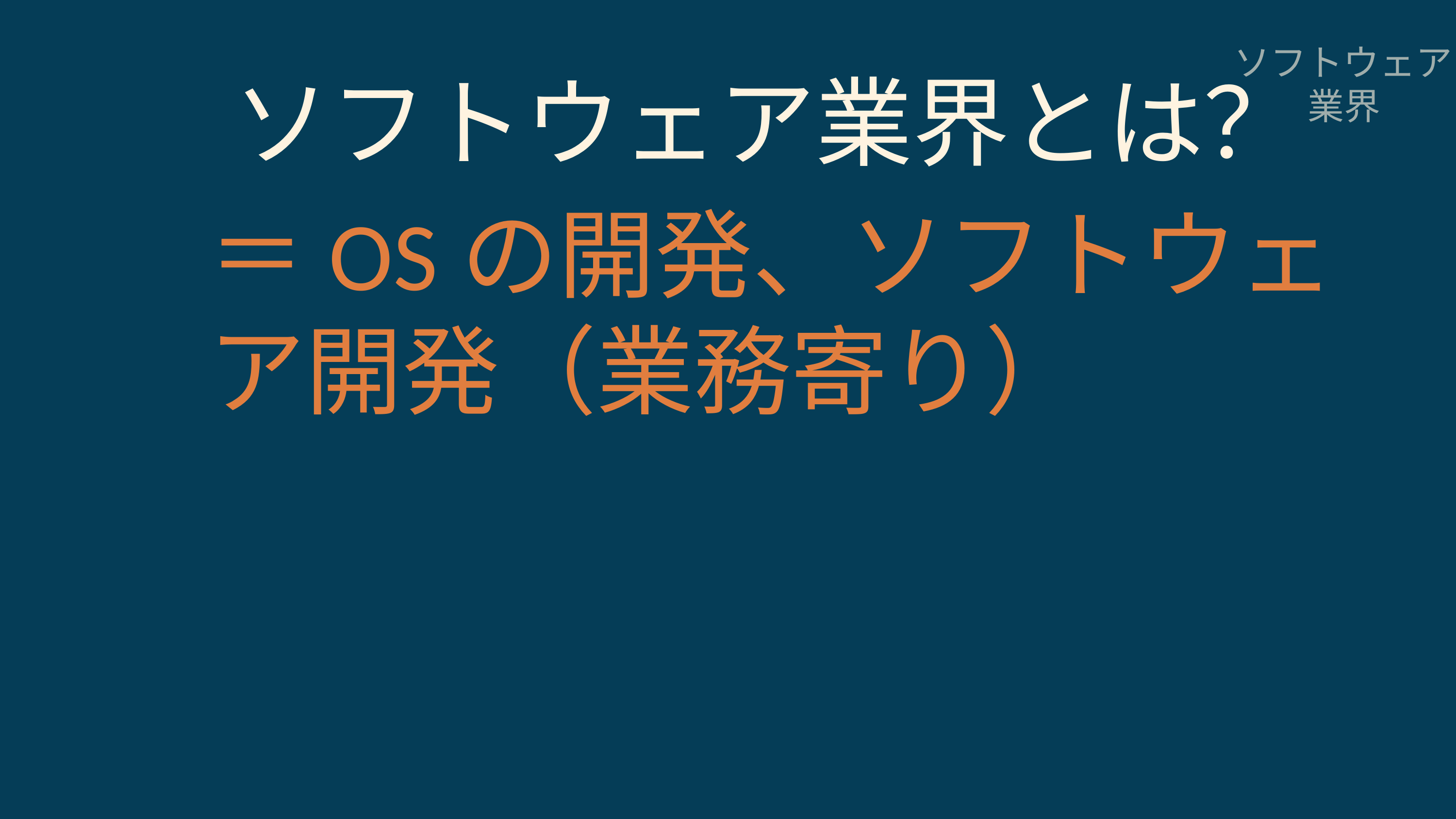

ソフトウェア
        業界
ソフトウェア業界とは？
＝OSの開発、ソフトウェア開発（業務寄り）